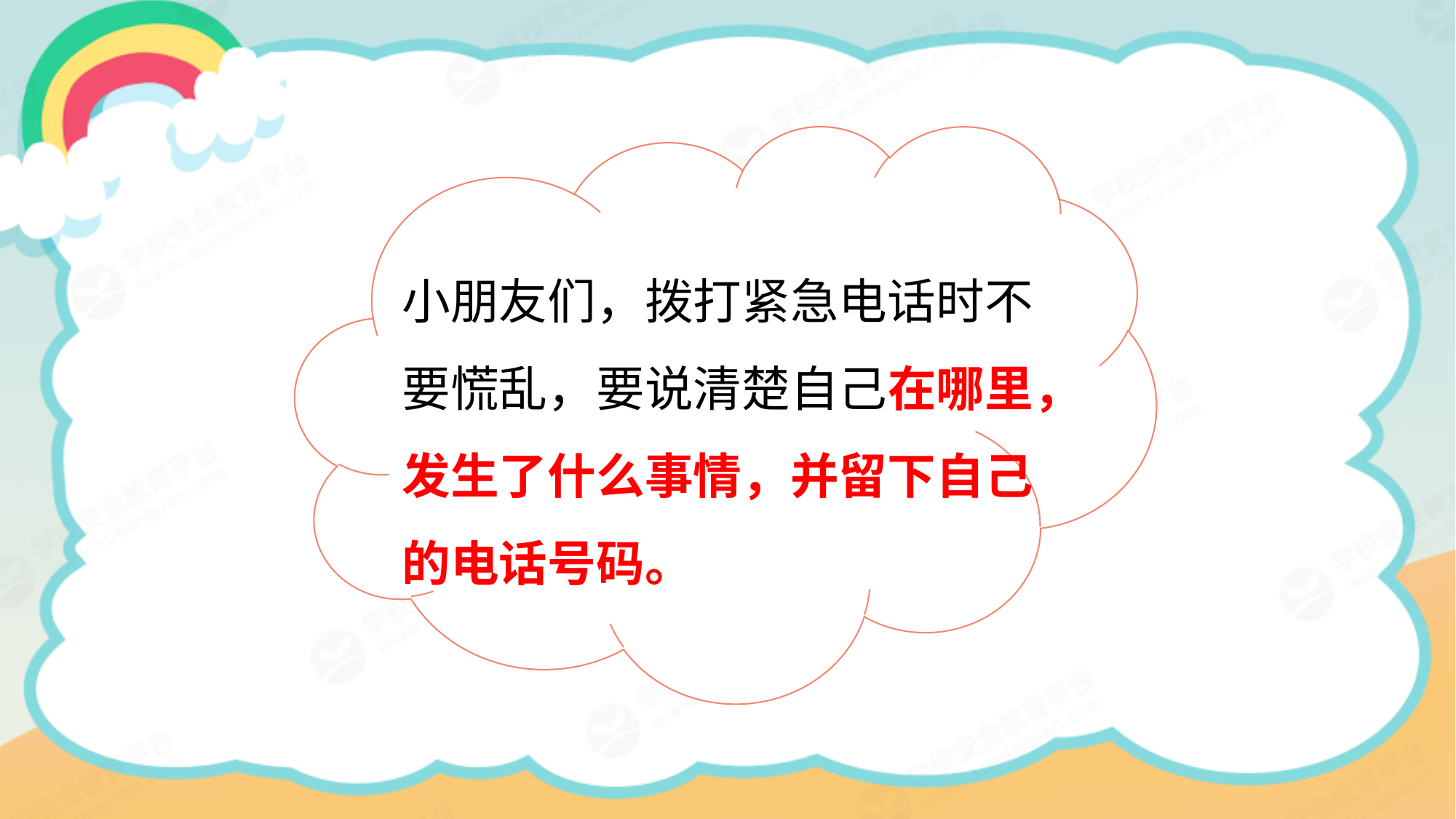

小朋友们，拨打紧急电话时不要慌乱，要说清楚自己在哪里，发生了什么事情，并留下自己的电话号码。